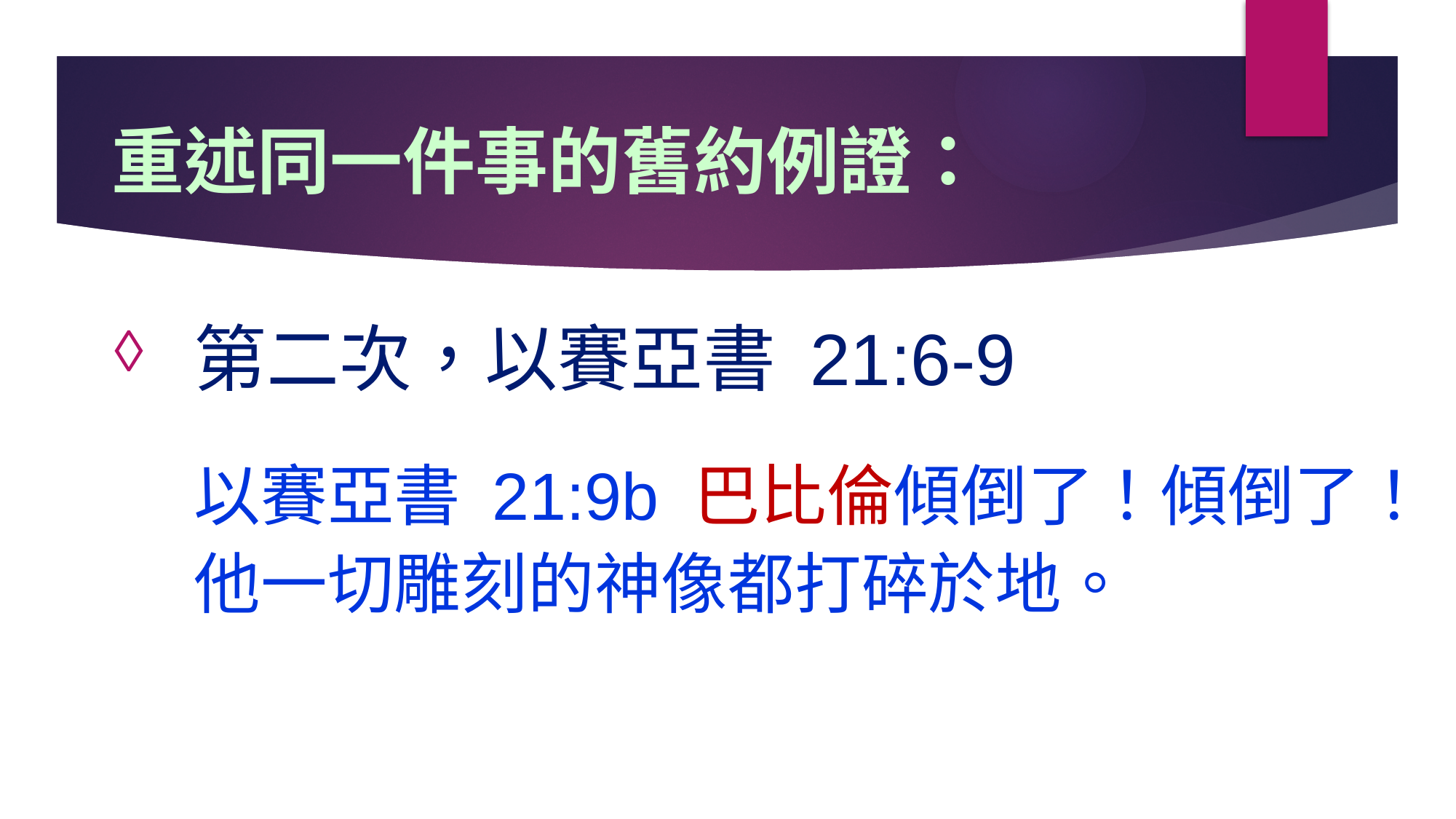

# 重述同一件事的舊約例證：
第二次，以賽亞書 21:6-9
以賽亞書 21:9b 巴比倫傾倒了！傾倒了！他一切雕刻的神像都打碎於地。